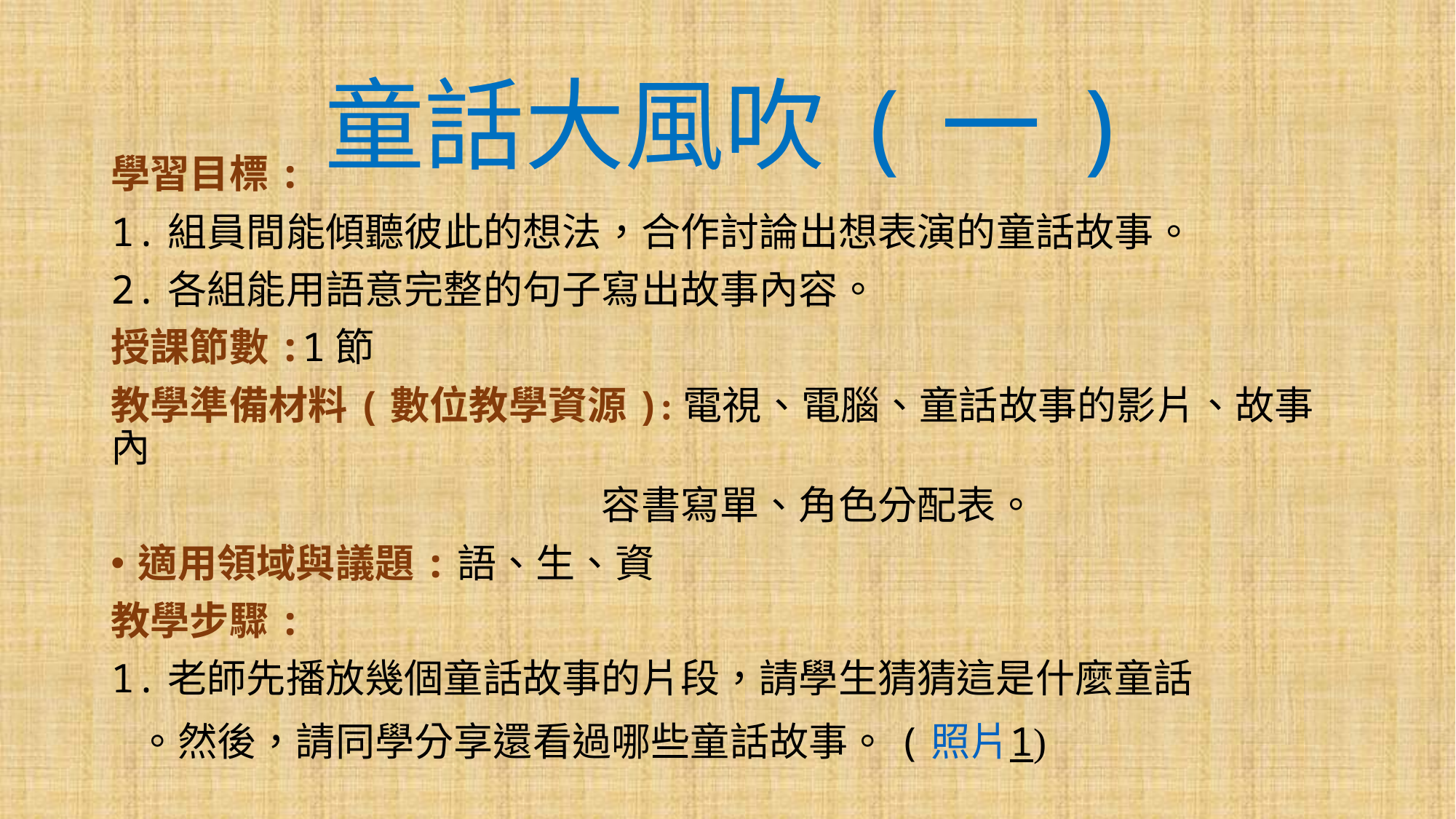

# 童話大風吹(一)
學習目標:
1.組員間能傾聽彼此的想法，合作討論出想表演的童話故事。
2.各組能用語意完整的句子寫出故事內容。
授課節數:1節
教學準備材料(數位教學資源):電視、電腦、童話故事的影片、故事內
                                                      容書寫單、角色分配表。
適用領域與議題:語、生、資
教學步驟:
1.老師先播放幾個童話故事的片段，請學生猜猜這是什麼童話
  。然後，請同學分享還看過哪些童話故事。(照片1)